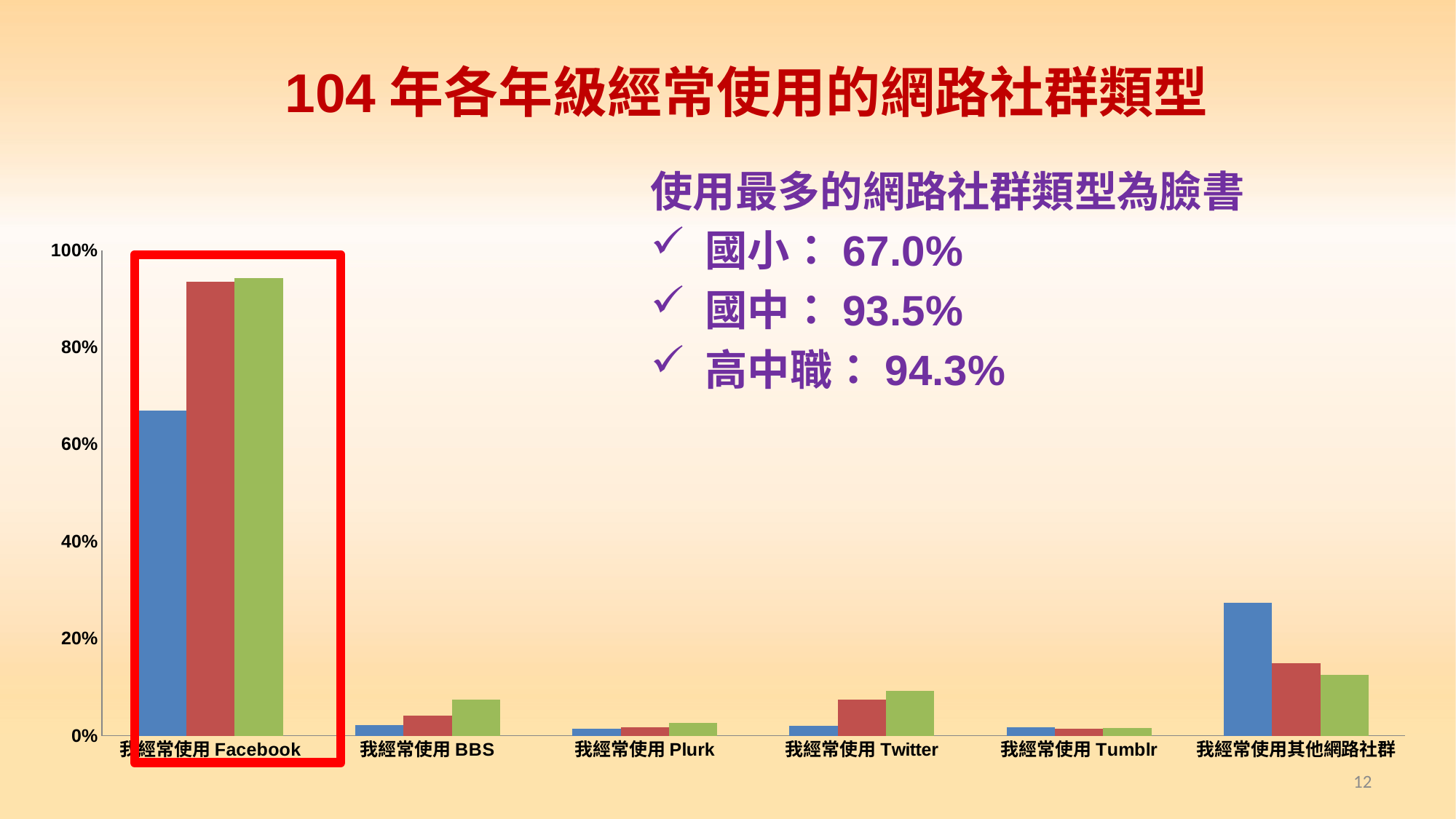

# 104年各年級經常使用的網路社群類型
使用最多的網路社群類型為臉書
國小：67.0%
國中：93.5%
高中職：94.3%

### Chart

| Category | 國小 | 國中 | 高中職 |
|---|---|---|---|
| 我經常使用Facebook | 0.6700000000000019 | 0.935 | 0.943 |
| 我經常使用BBS | 0.022 | 0.04200000000000002 | 0.07500000000000001 |
| 我經常使用Plurk | 0.014 | 0.017 | 0.027000000000000062 |
| 我經常使用Twitter | 0.02000000000000001 | 0.07500000000000001 | 0.09200000000000003 |
| 我經常使用Tumblr | 0.017 | 0.014999999999999998 | 0.01600000000000002 |
| 我經常使用其他網路社群 | 0.273 | 0.15000000000000024 | 0.126 |
12